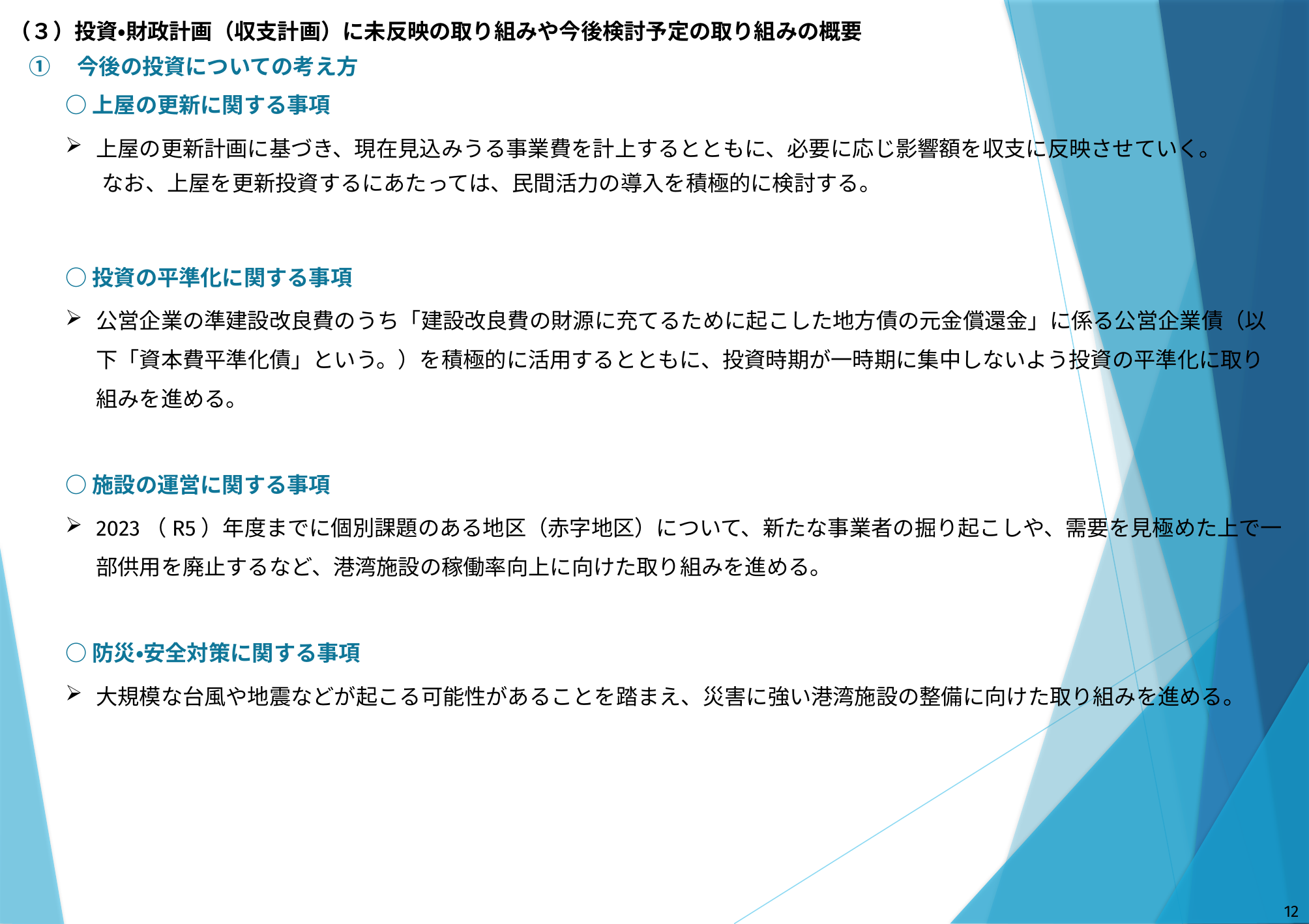

（３）投資・財政計画（収支計画）に未反映の取り組みや今後検討予定の取り組みの概要
①　今後の投資についての考え方
○上屋の更新に関する事項
上屋の更新計画に基づき、現在見込みうる事業費を計上するとともに、必要に応じ影響額を収支に反映させていく。

○投資の平準化に関する事項
公営企業の準建設改良費のうち「建設改良費の財源に充てるために起こした地方債の元金償還金」に係る公営企業債（以下「資本費平準化債」という。）を積極的に活用するとともに、投資時期が一時期に集中しないよう投資の平準化に取り組みを進める。

○施設の運営に関する事項
2023（R5）年度までに個別課題のある地区（赤字地区）について、新たな事業者の掘り起こしや、需要を見極めた上で一部供用を廃止するなど、港湾施設の稼働率向上に向けた取り組みを進める。

○防災・安全対策に関する事項
大規模な台風や地震などが起こる可能性があることを踏まえ、災害に強い港湾施設の整備に向けた取り組みを進める。
なお、上屋を更新投資するにあたっては、民間活力の導入を積極的に検討する。
12